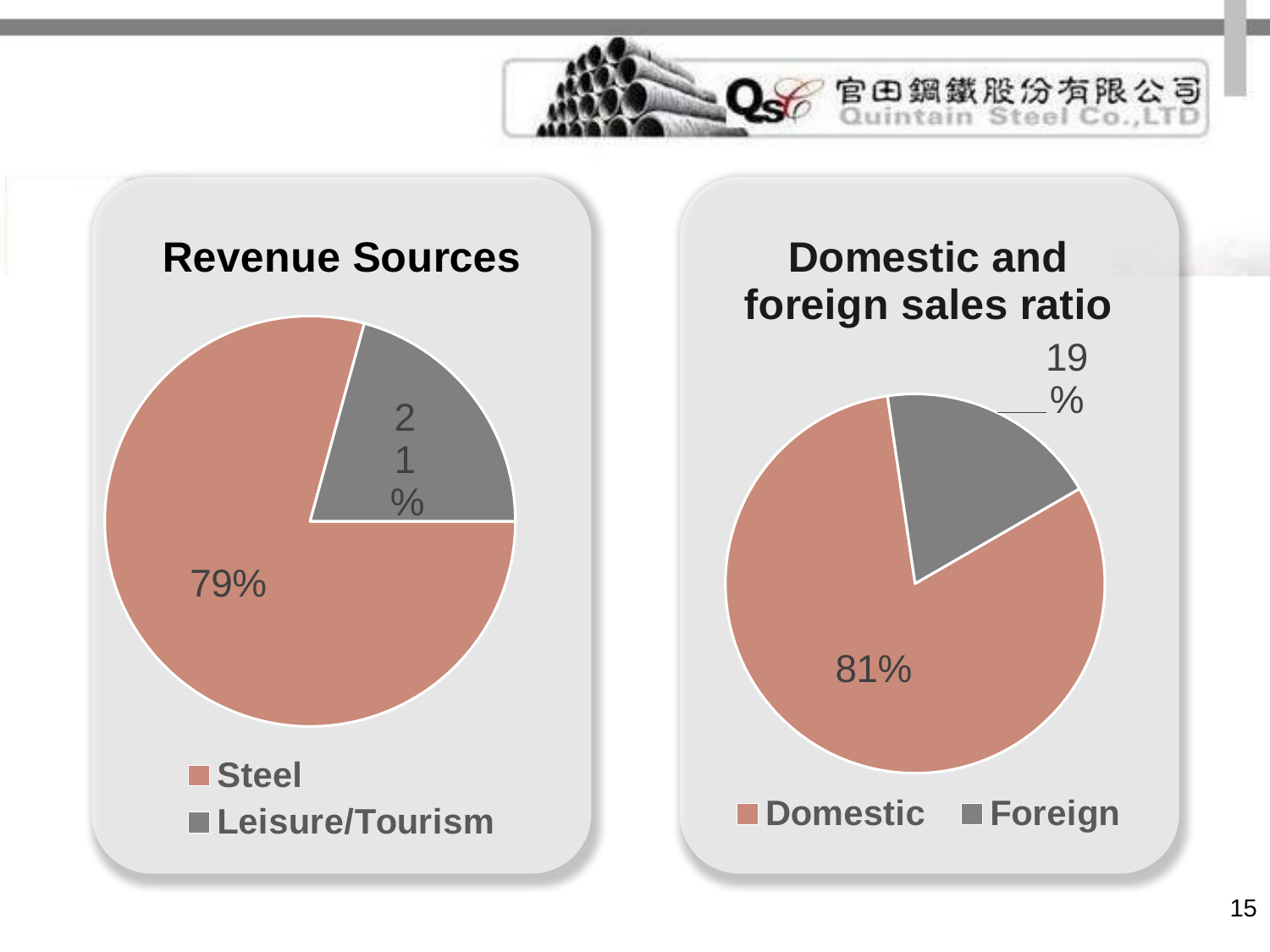

### Chart: Domestic and foreign sales ratio

| Category | 內外銷比例 |
|---|---|
| Domestic | 0.81 |
| Foreign | 0.19 |

### Chart: Revenue Sources

| Category | 營收來源 |
|---|---|
| Steel | 0.7926 |
| Leisure/Tourism | 0.2074 |
15